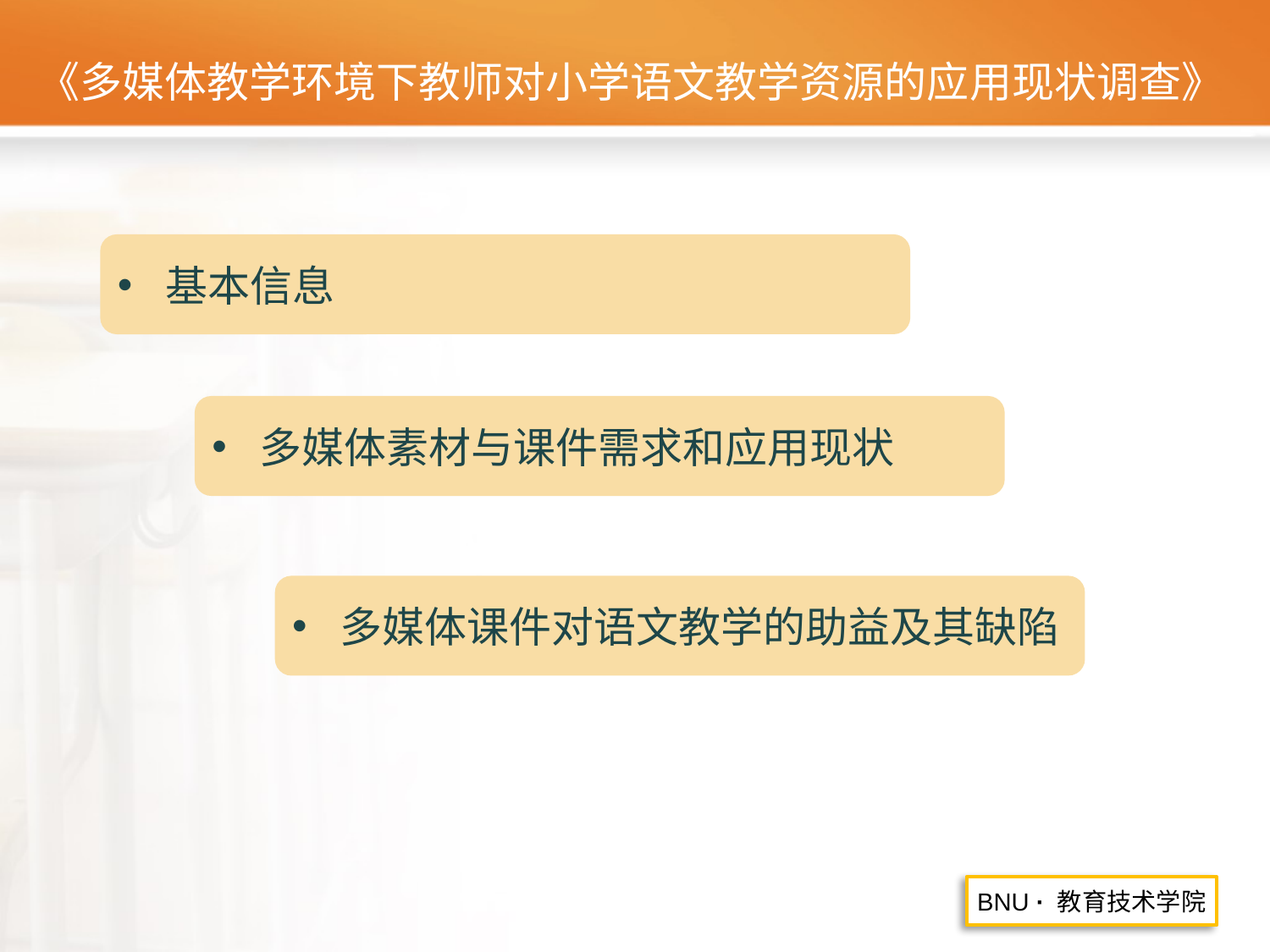

# 《多媒体教学环境下教师对小学语文教学资源的应用现状调查》
基本信息
多媒体素材与课件需求和应用现状
多媒体课件对语文教学的助益及其缺陷